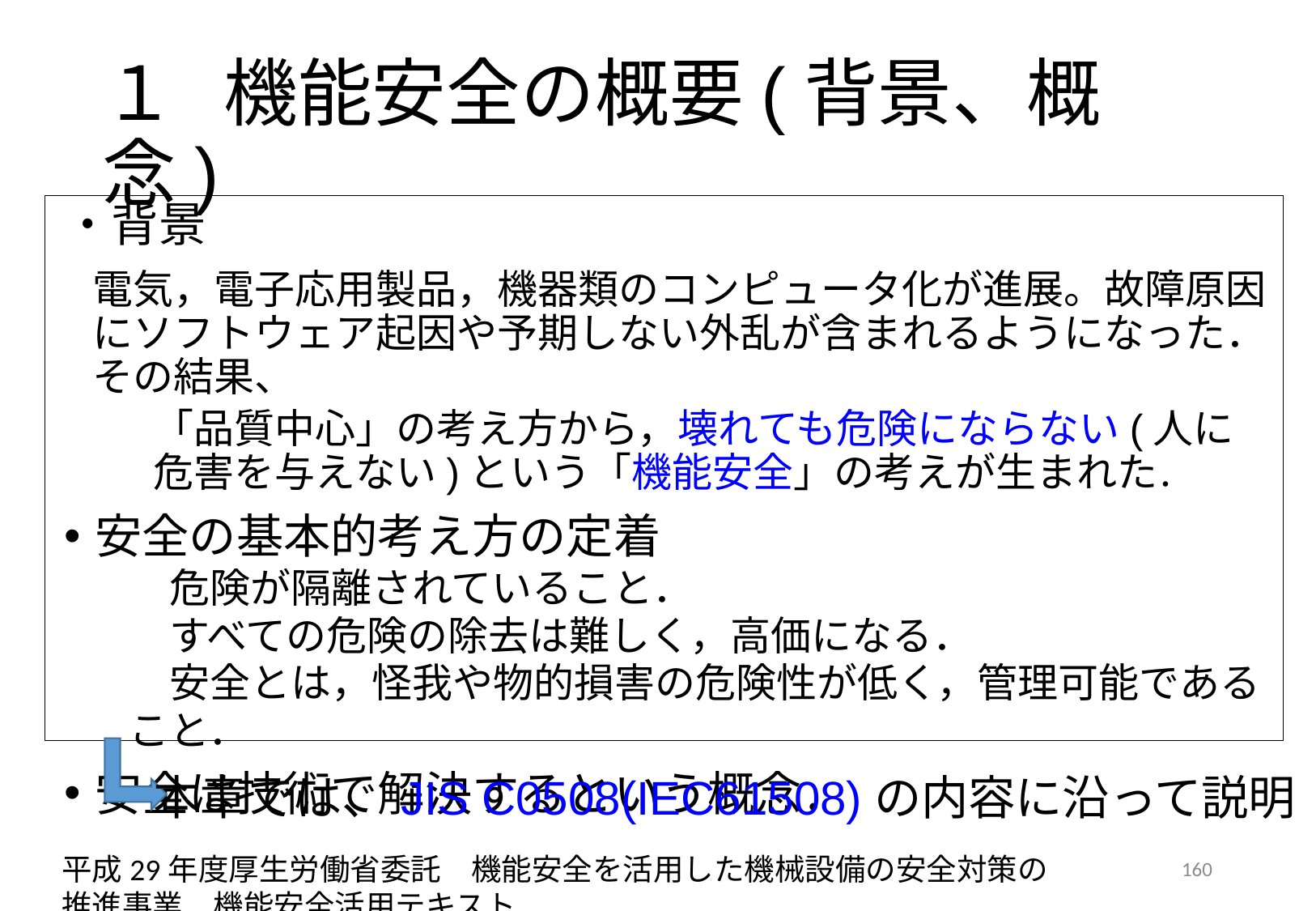

# １	機能安全の概要(背景、概念)
・背景
電気，電子応用製品，機器類のコンピュータ化が進展。故障原因にソフトウェア起因や予期しない外乱が含まれるようになった．その結果、
「品質中心」の考え方から，壊れても危険にならない(人に危害を与えない)という「機能安全」の考えが生まれた．
安全の基本的考え方の定着
　危険が隔離されていること．
　すべての危険の除去は難しく，高価になる．
　安全とは，怪我や物的損害の危険性が低く，管理可能であること．
安全は技術で解決するという概念．

本章では、JIS C0508(IEC61508)の内容に沿って説明
平成29年度厚生労働省委託　機能安全を活用した機械設備の安全対策の推進事業　機能安全活用テキスト
160